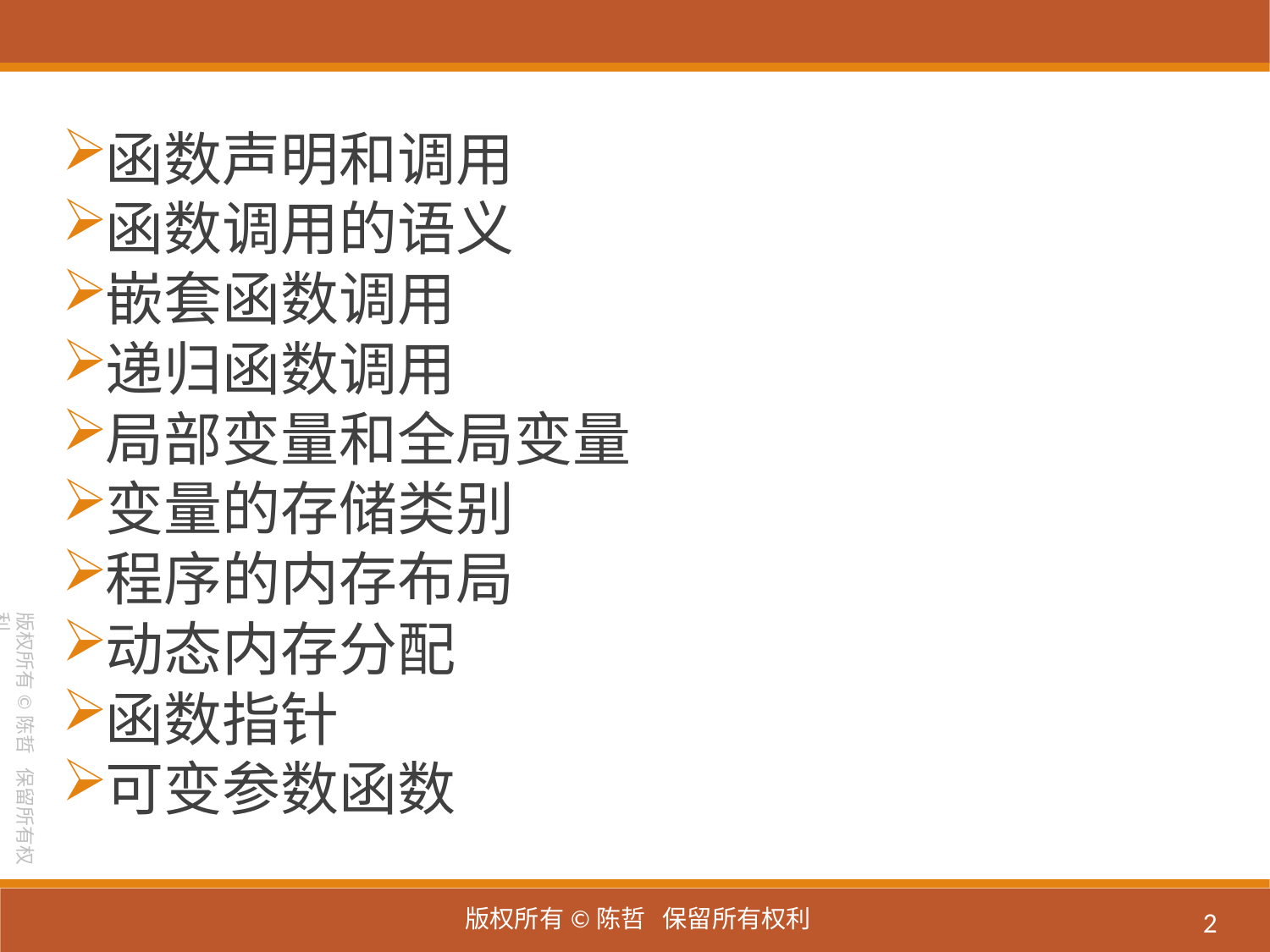

函数声明和调用
函数调用的语义
嵌套函数调用
递归函数调用
局部变量和全局变量
变量的存储类别
程序的内存布局
动态内存分配
函数指针
可变参数函数
2